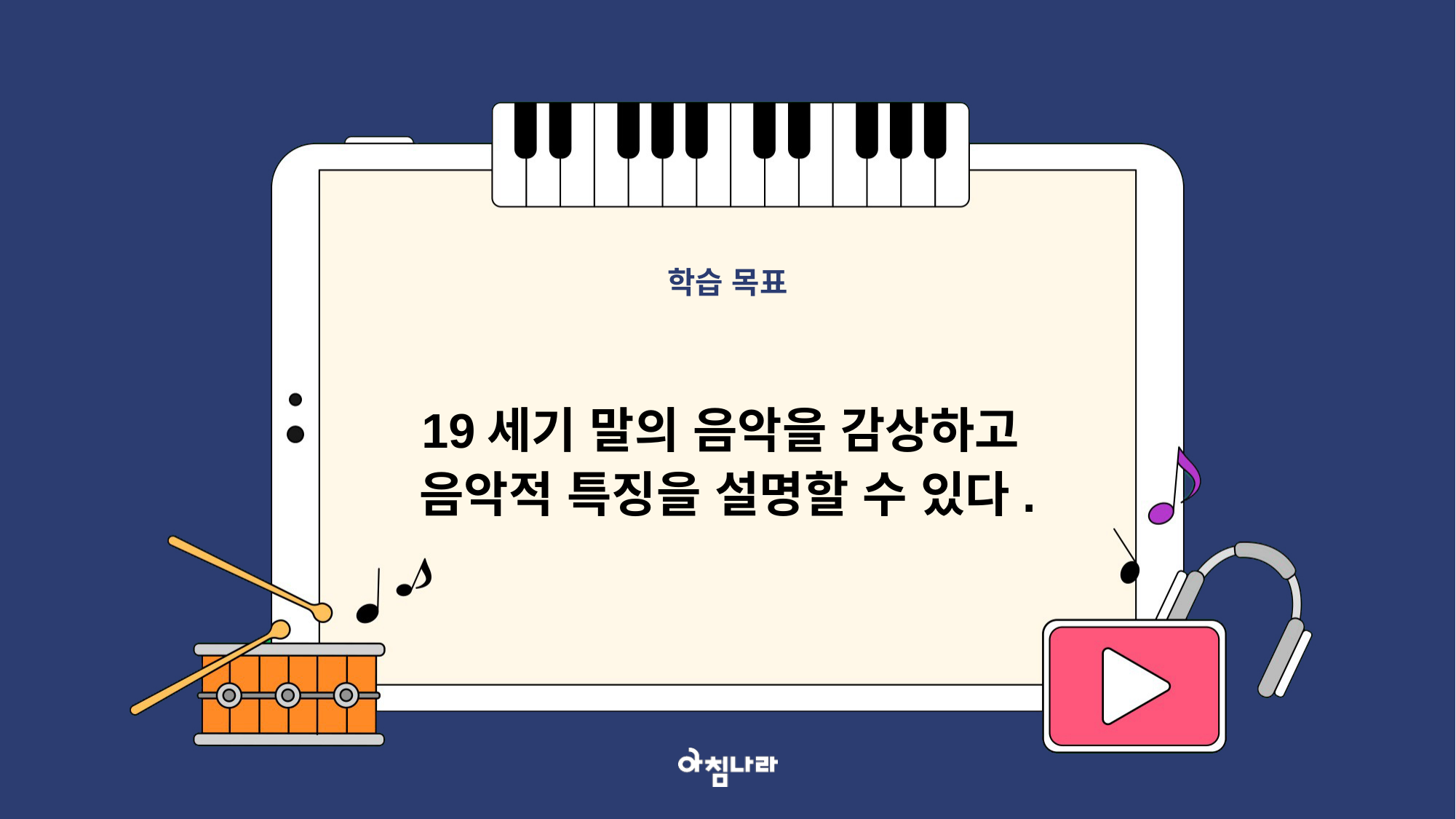

학습 목표
19세기 말의 음악을 감상하고
음악적 특징을 설명할 수 있다.